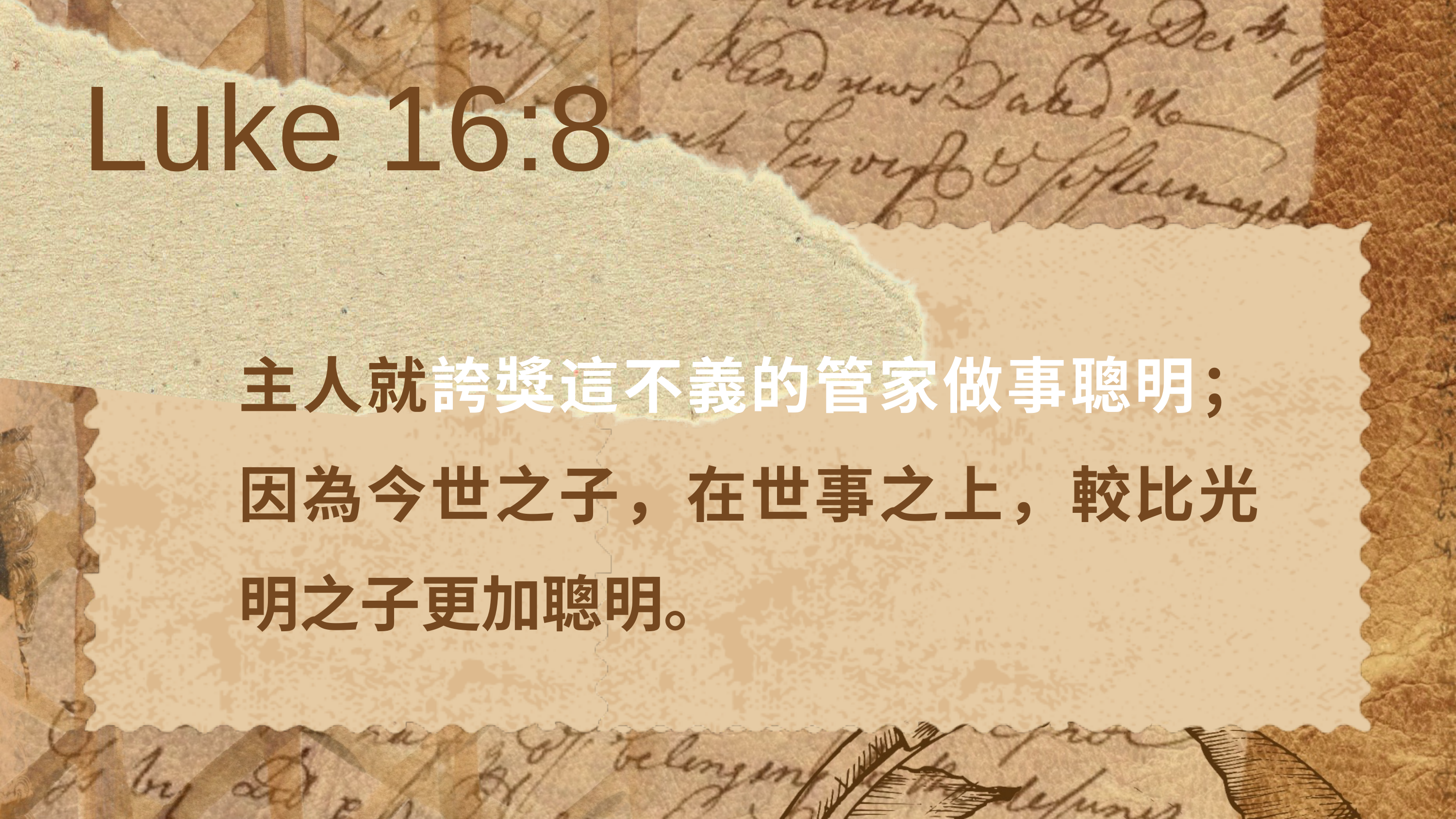

Luke 16:8

主人就誇獎這不義的管家做事聰明；因為今世之子，在世事之上，較比光明之子更加聰明。